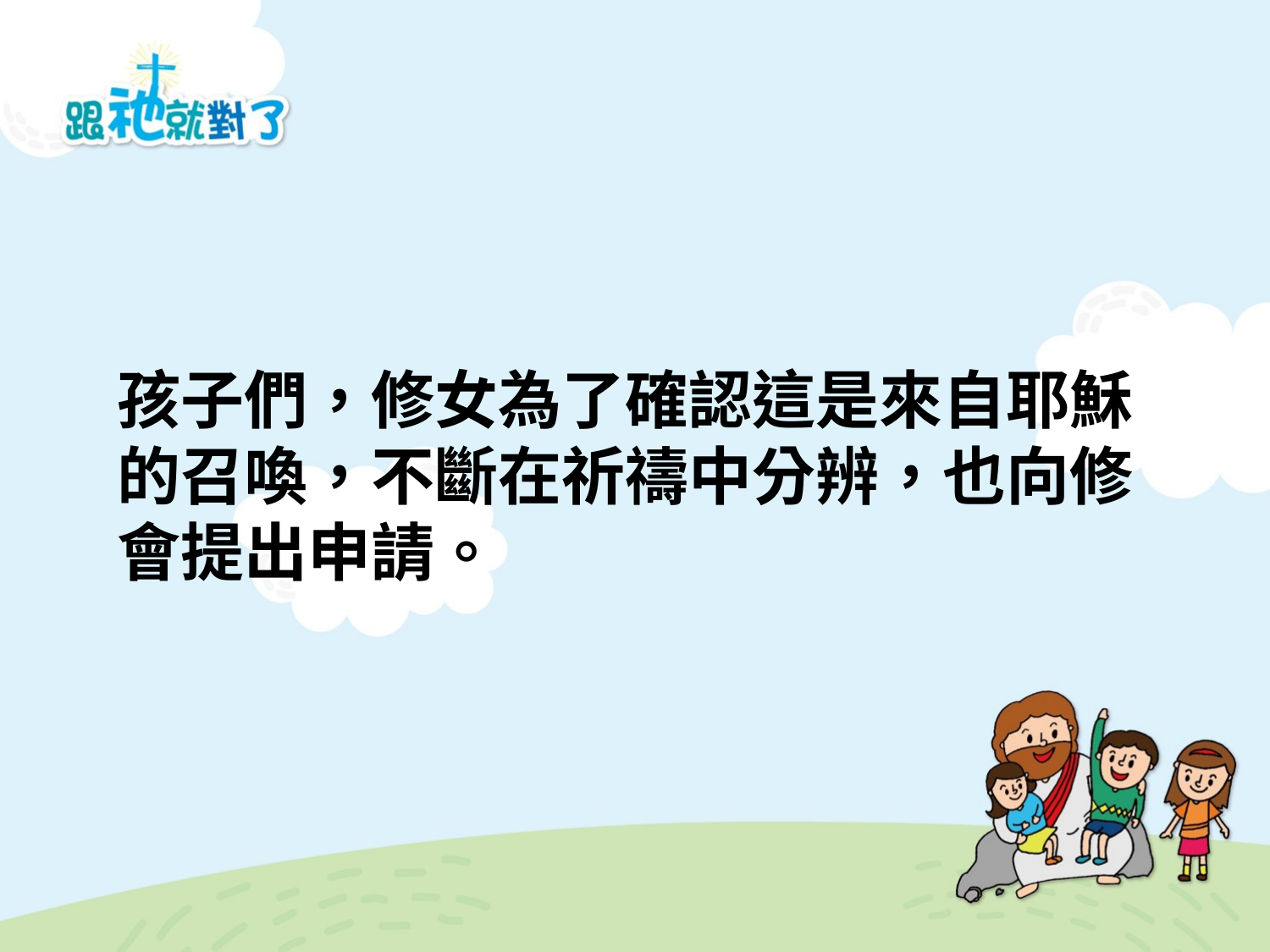

孩子們，修女為了確認這是來自耶穌的召喚，不斷在祈禱中分辨，也向修會提出申請。